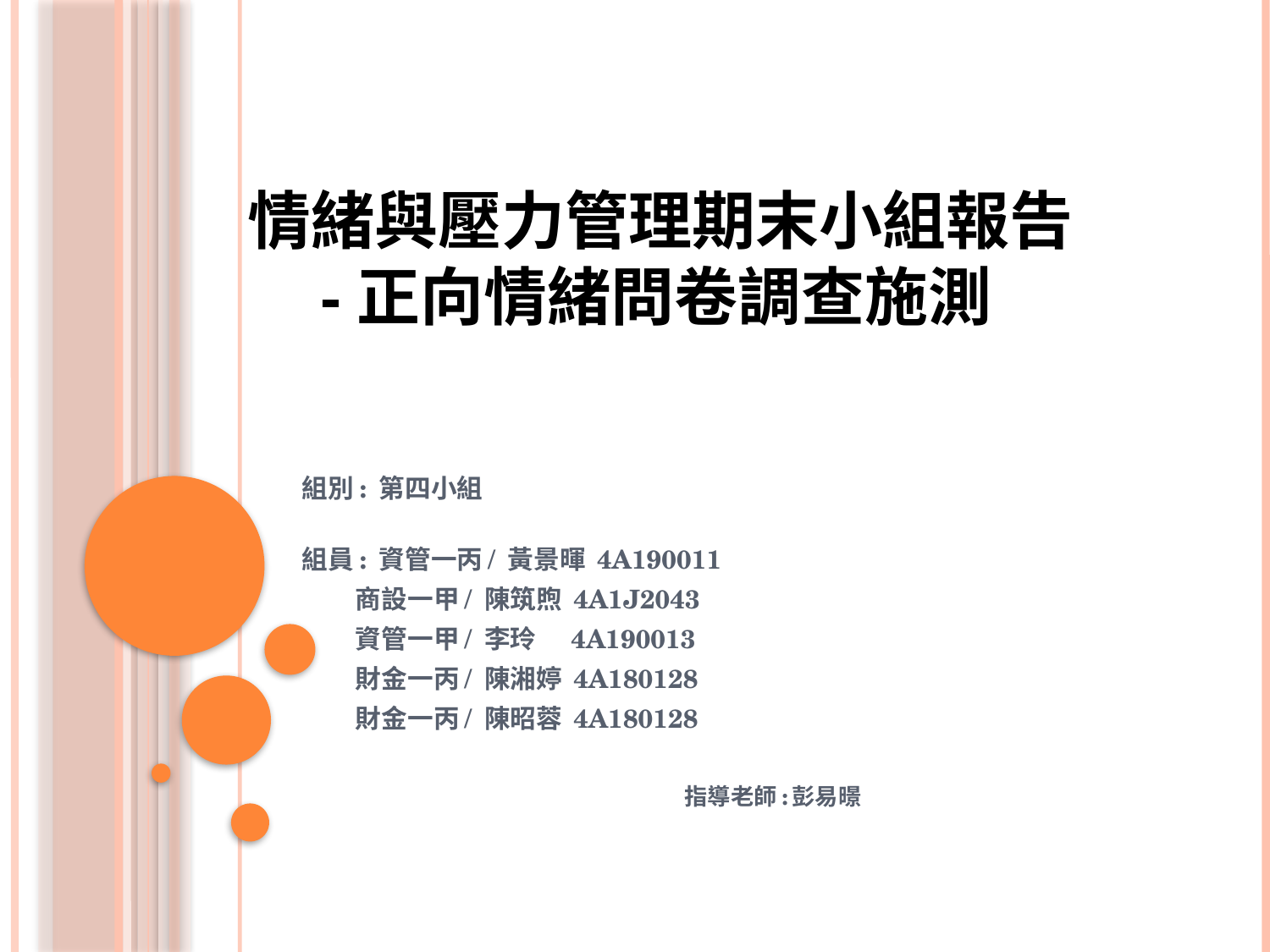

# 情緒與壓力管理期末小組報告 -正向情緒問卷調查施測

     組別: 第四小組
     組員: 資管一丙/ 黃景暉 4A190011
              商設一甲/ 陳筑煦 4A1J2043
              資管一甲/ 李玲     4A190013
              財金一丙/ 陳湘婷 4A180128
              財金一丙/ 陳昭蓉 4A180128

                                                                              指導老師:彭易暻